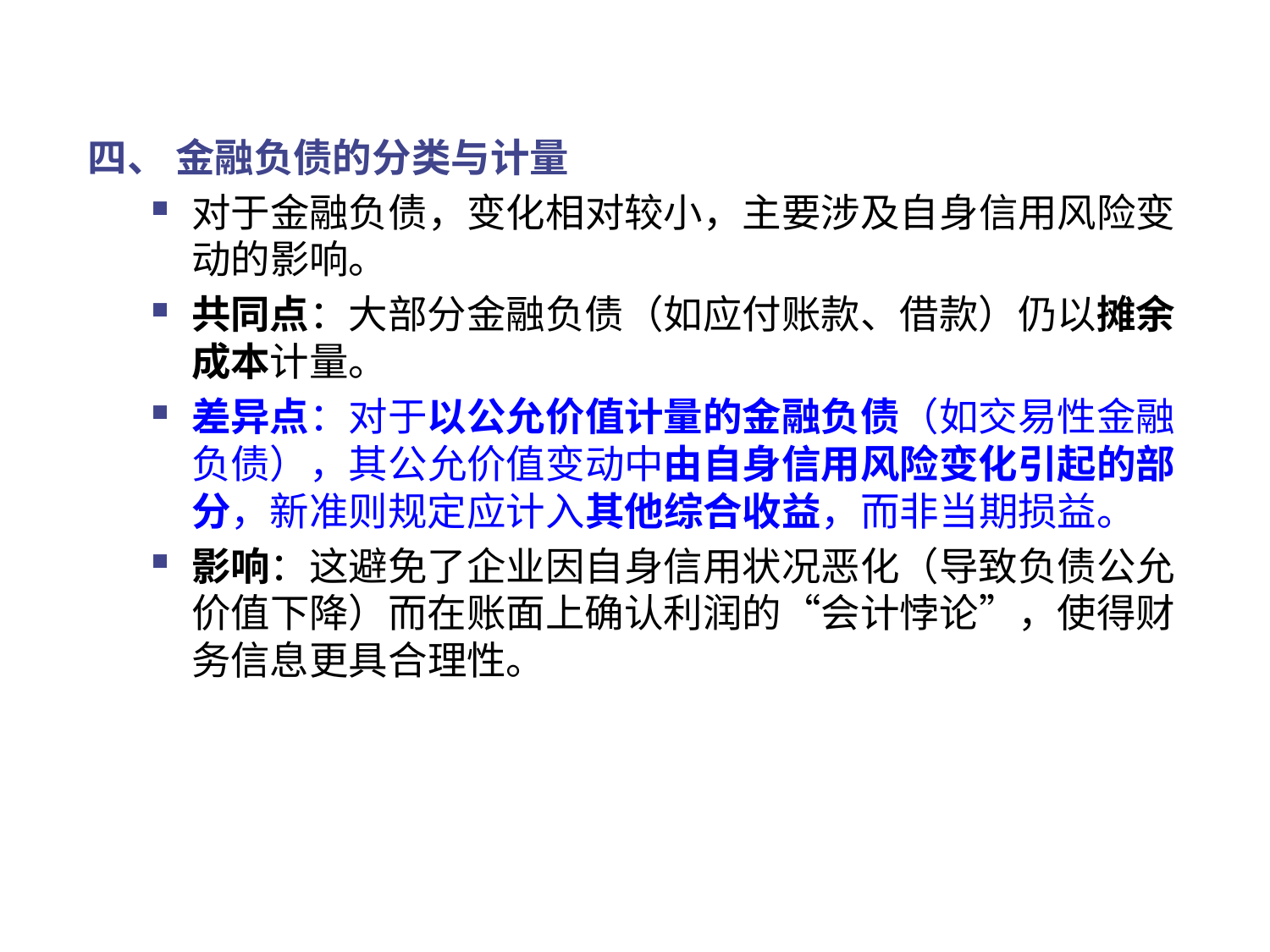

四、 金融负债的分类与计量
对于金融负债，变化相对较小，主要涉及自身信用风险变动的影响。
共同点：大部分金融负债（如应付账款、借款）仍以摊余成本计量。
差异点：对于以公允价值计量的金融负债（如交易性金融负债），其公允价值变动中由自身信用风险变化引起的部分，新准则规定应计入其他综合收益，而非当期损益。
影响：这避免了企业因自身信用状况恶化（导致负债公允价值下降）而在账面上确认利润的“会计悖论”，使得财务信息更具合理性。